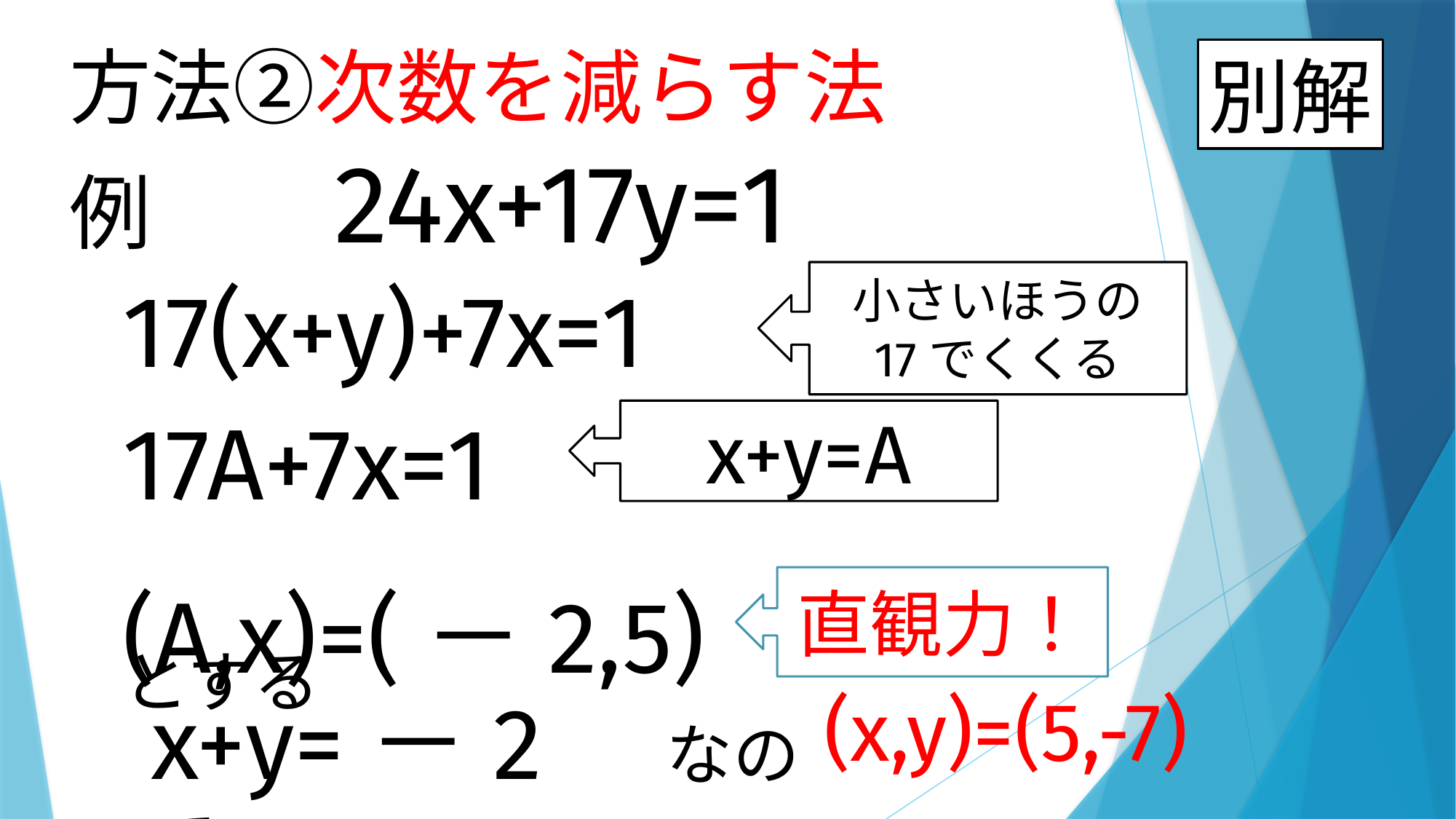

方法②次数を減らす法
例　　24x+17y=1
別解

17(x+y)+7x=1
小さいほうの
17でくくる
17A+7x=1
とする
x+y=A
(A,x)=(－2,5)
直観力！
x+y=－2　なので
     (x,y)=(5,-7)